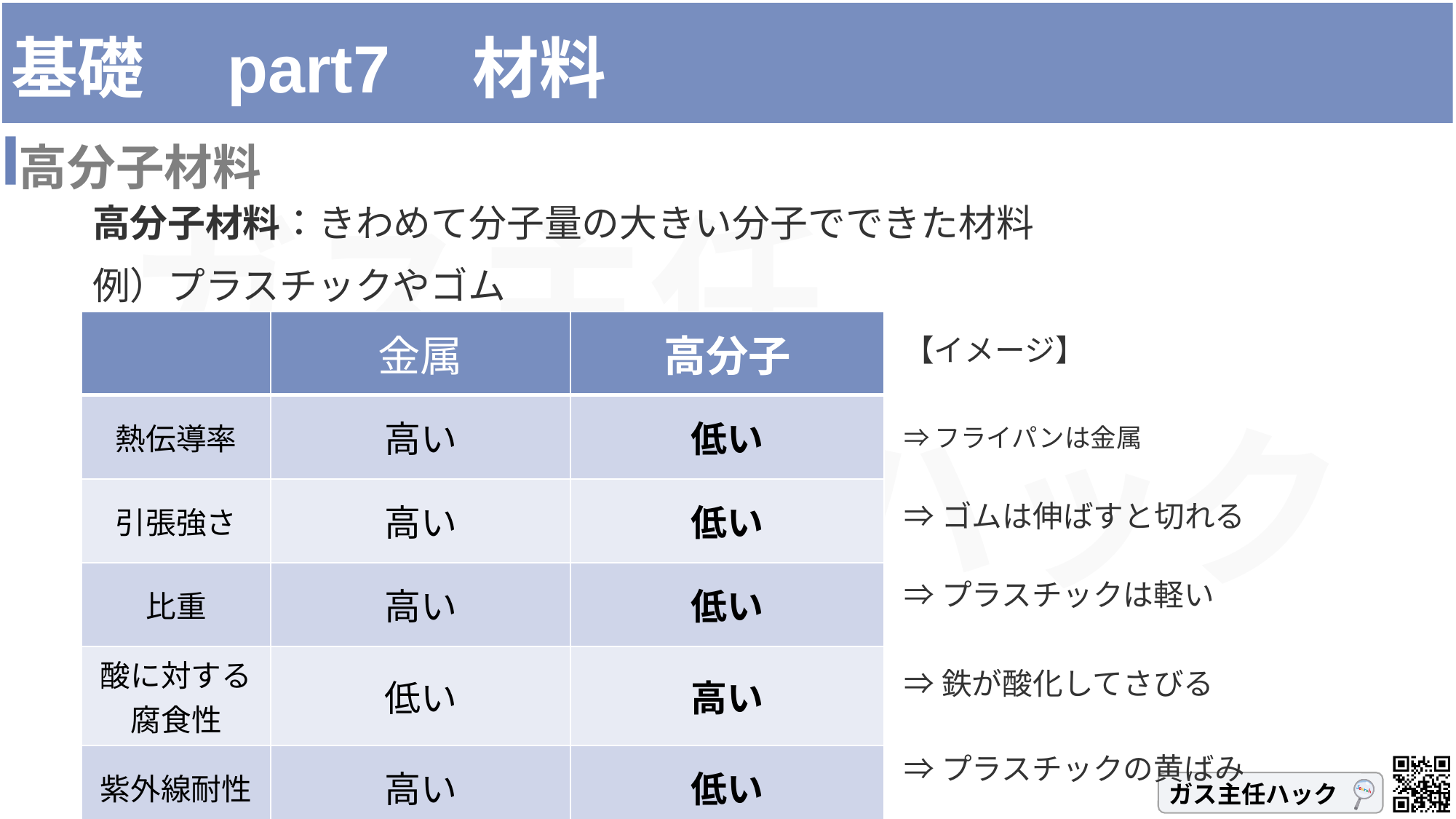

# 基礎　part7　材料
高分子材料

高分子材料：きわめて分子量の大きい分子でできた材料
例）プラスチックやゴム
|  | 金属 | 高分子 |
| --- | --- | --- |
| 熱伝導率 | 高い | 低い |
| 引張強さ | 高い | 低い |
| 比重 | 高い | 低い |
| 酸に対する腐食性 | 低い | 高い |
| 紫外線耐性 | 高い | 低い |
【イメージ】
⇒フライパンは金属
⇒ゴムは伸ばすと切れる
⇒プラスチックは軽い
⇒鉄が酸化してさびる
⇒プラスチックの黄ばみ